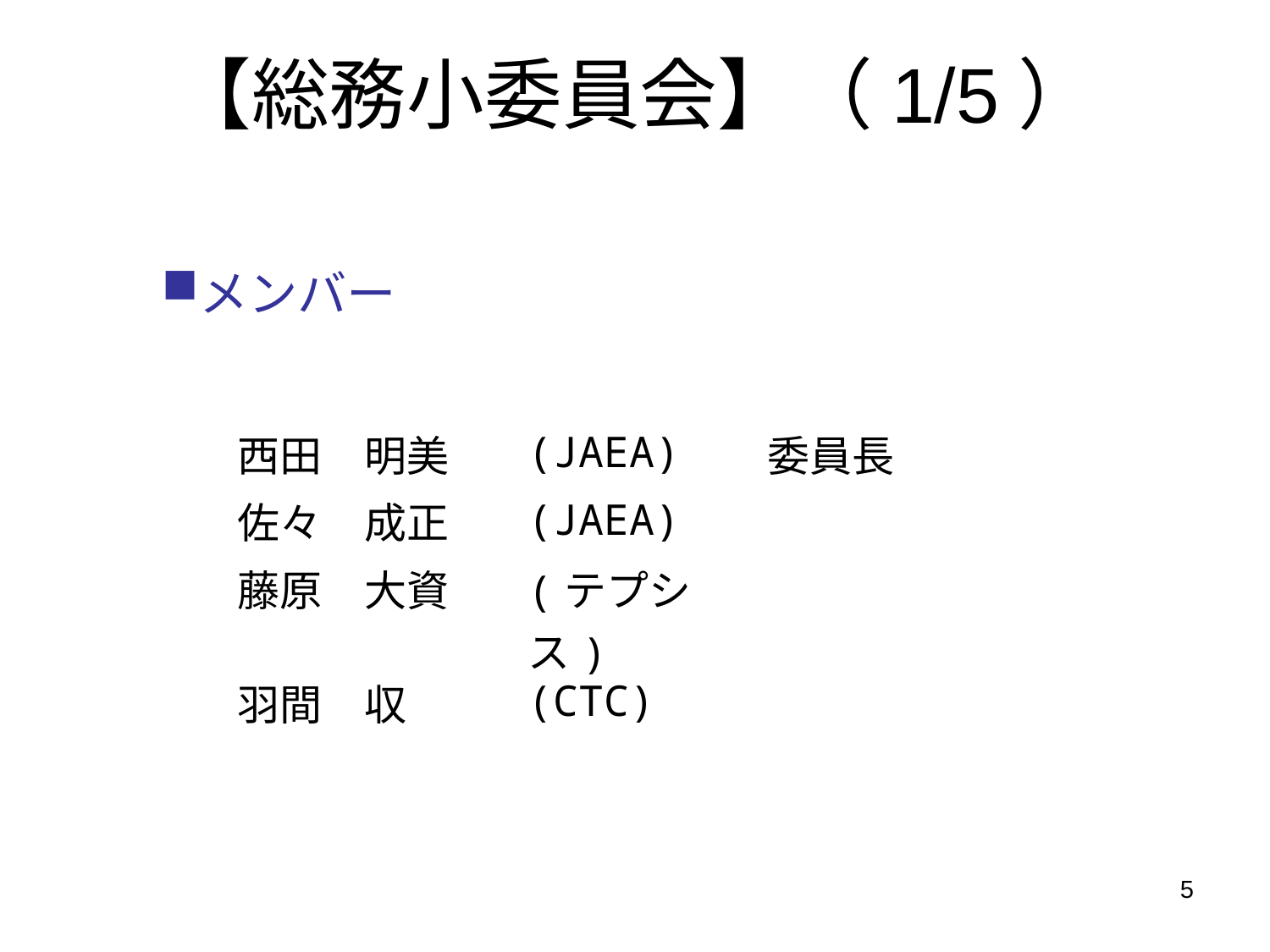

【総務小委員会】（1/5）
メンバー
| 西田　明美 | (JAEA) | 委員長 |
| --- | --- | --- |
| 佐々　成正 | (JAEA) |  |
| 藤原　大資 | (テプシス) |  |
| 羽間　収 | (CTC) |  |
5